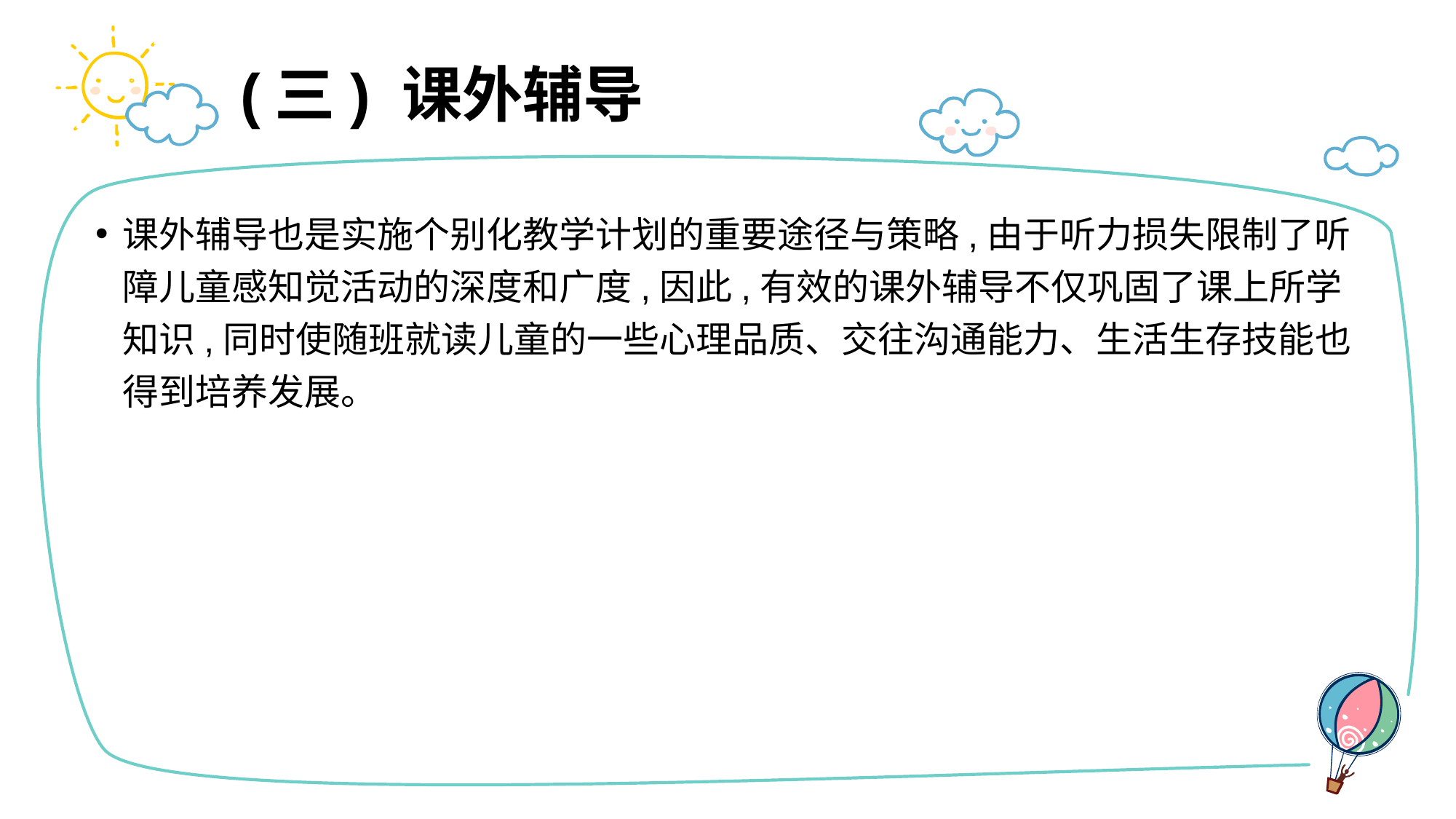

# (三) 课外辅导
课外辅导也是实施个别化教学计划的重要途径与策略,由于听力损失限制了听障儿童感知觉活动的深度和广度,因此,有效的课外辅导不仅巩固了课上所学知识,同时使随班就读儿童的一些心理品质、交往沟通能力、生活生存技能也得到培养发展。